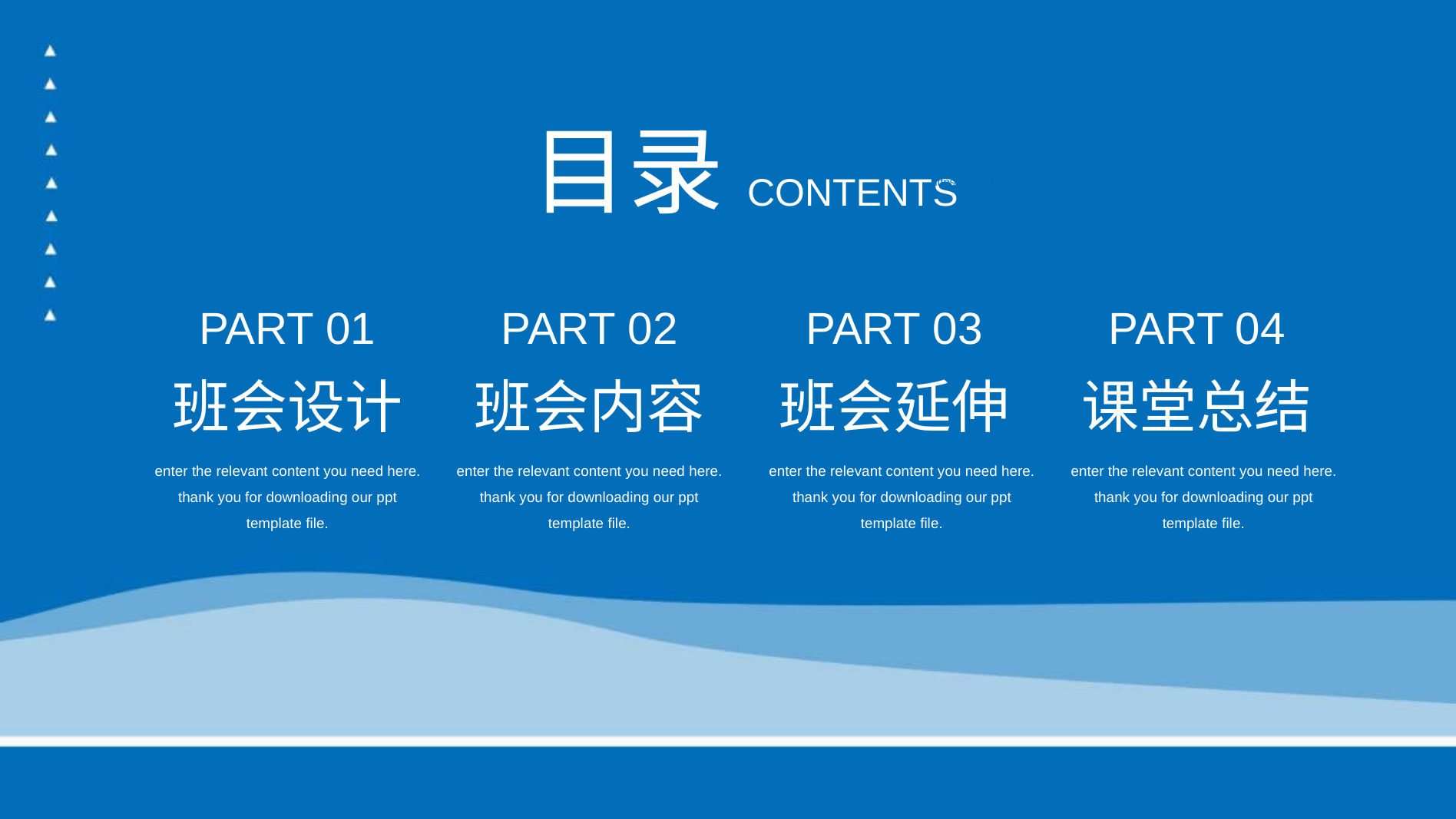

目录 CONTENTS
https://www.PPT818.com/
PART 01
PART 02
PART 03
PART 04
班会延伸
课堂总结
班会设计
班会内容
enter the relevant content you need here. thank you for downloading our ppt template file.
enter the relevant content you need here. thank you for downloading our ppt template file.
enter the relevant content you need here. thank you for downloading our ppt template file.
enter the relevant content you need here. thank you for downloading our ppt template file.